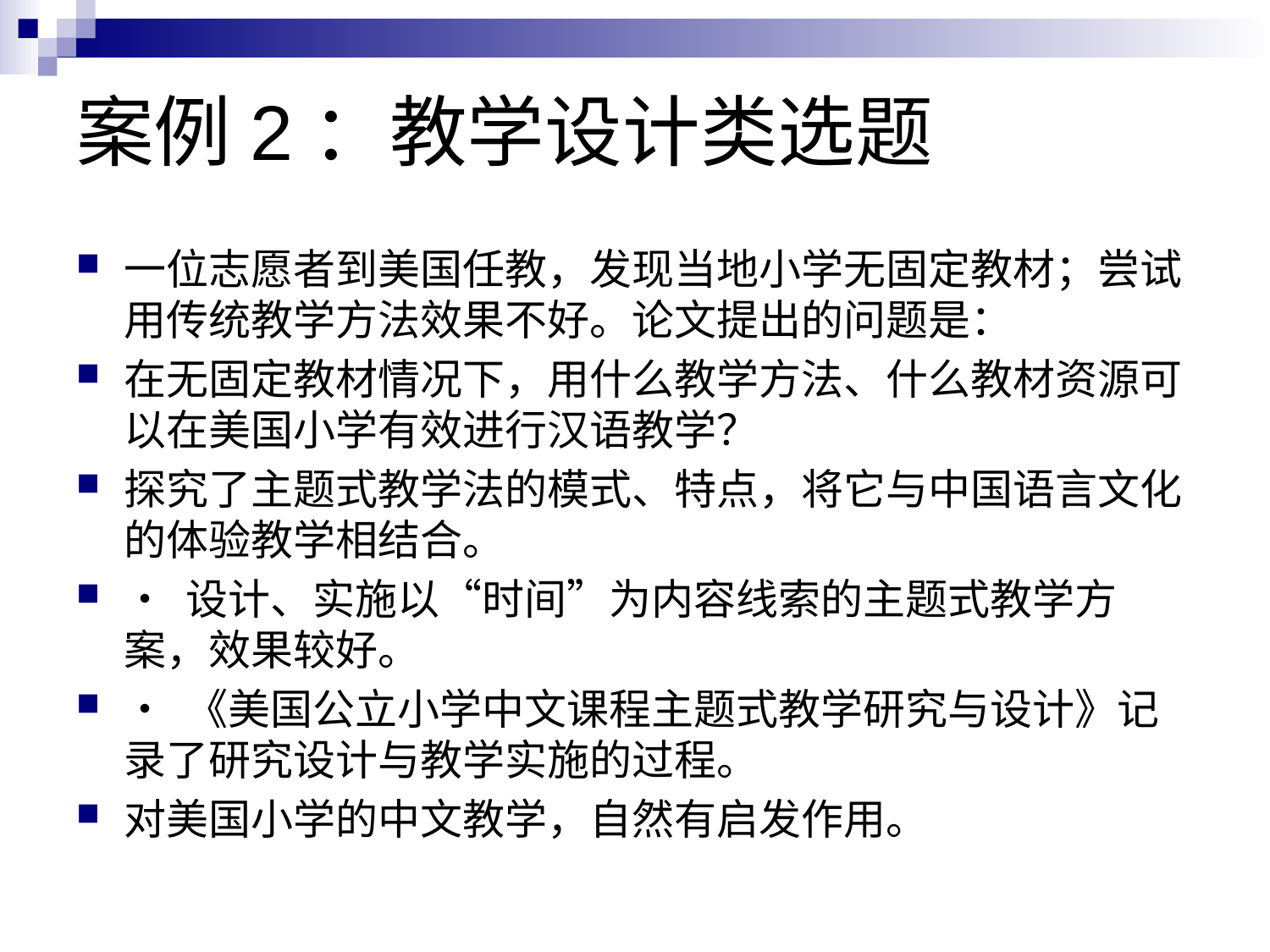

# 案例2：教学设计类选题
一位志愿者到美国任教，发现当地小学无固定教材；尝试用传统教学方法效果不好。论文提出的问题是：
在无固定教材情况下，用什么教学方法、什么教材资源可以在美国小学有效进行汉语教学？
探究了主题式教学法的模式、特点，将它与中国语言文化的体验教学相结合。
• 设计、实施以“时间”为内容线索的主题式教学方案，效果较好。
• 《美国公立小学中文课程主题式教学研究与设计》记录了研究设计与教学实施的过程。
对美国小学的中文教学，自然有启发作用。